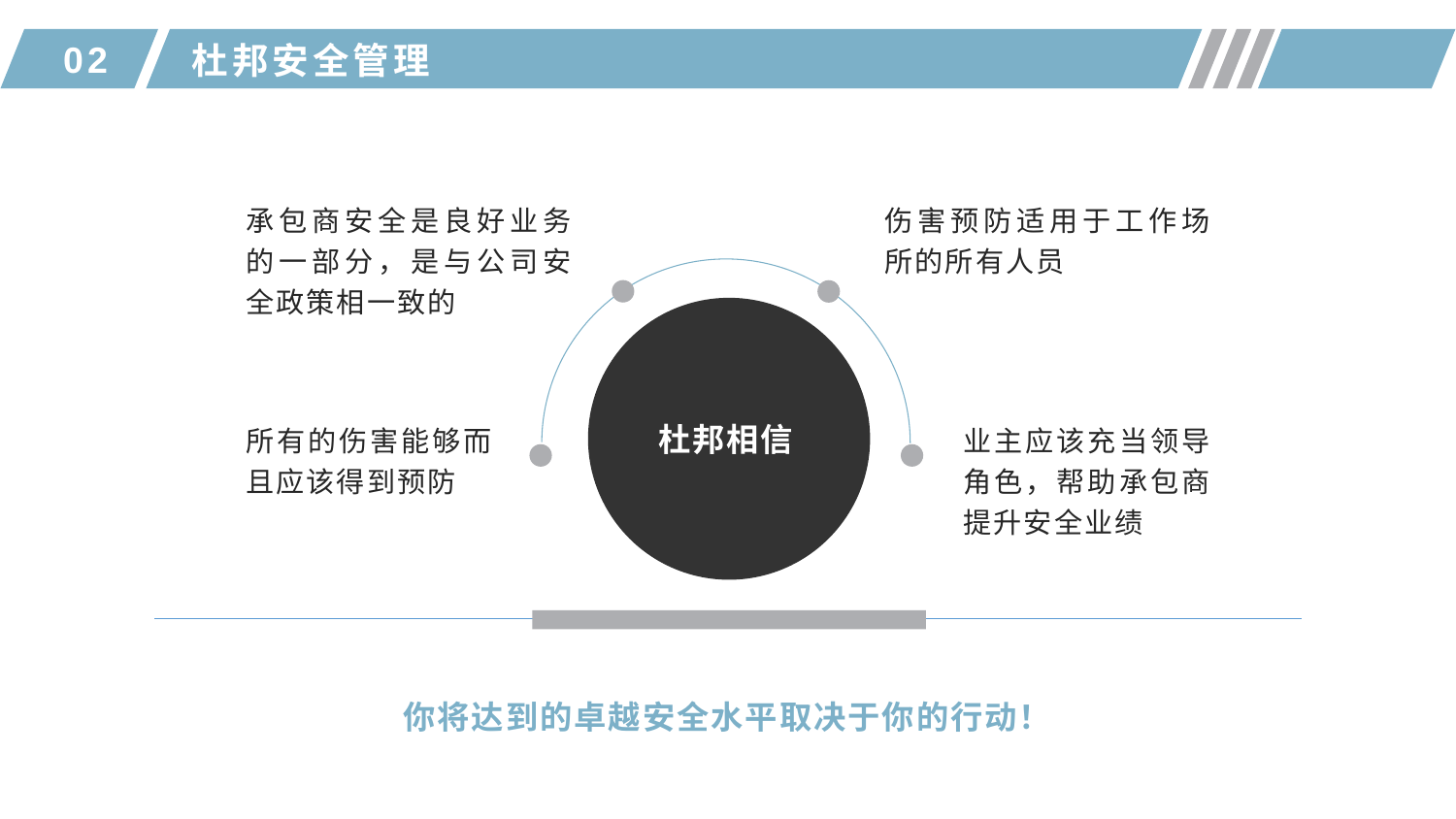

02
杜邦安全管理
承包商安全是良好业务的一部分，是与公司安全政策相一致的
伤害预防适用于工作场所的所有人员

所有的伤害能够而且应该得到预防
业主应该充当领导角色，帮助承包商提升安全业绩
杜邦相信
你将达到的卓越安全水平取决于你的行动！